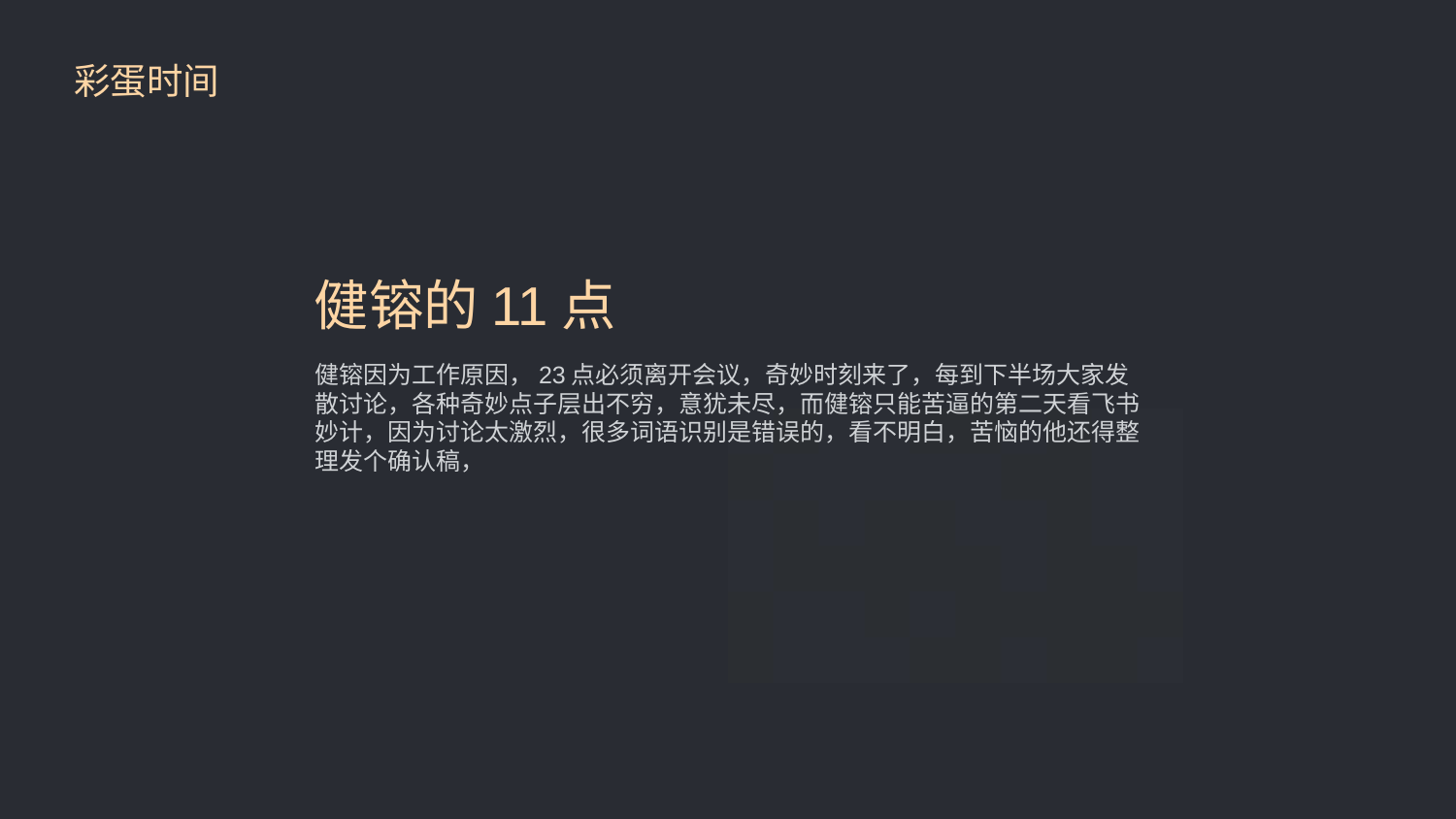

彩蛋时间
健镕的11点
健镕因为工作原因，23点必须离开会议，奇妙时刻来了，每到下半场大家发散讨论，各种奇妙点子层出不穷，意犹未尽，而健镕只能苦逼的第二天看飞书妙计，因为讨论太激烈，很多词语识别是错误的，看不明白，苦恼的他还得整理发个确认稿，